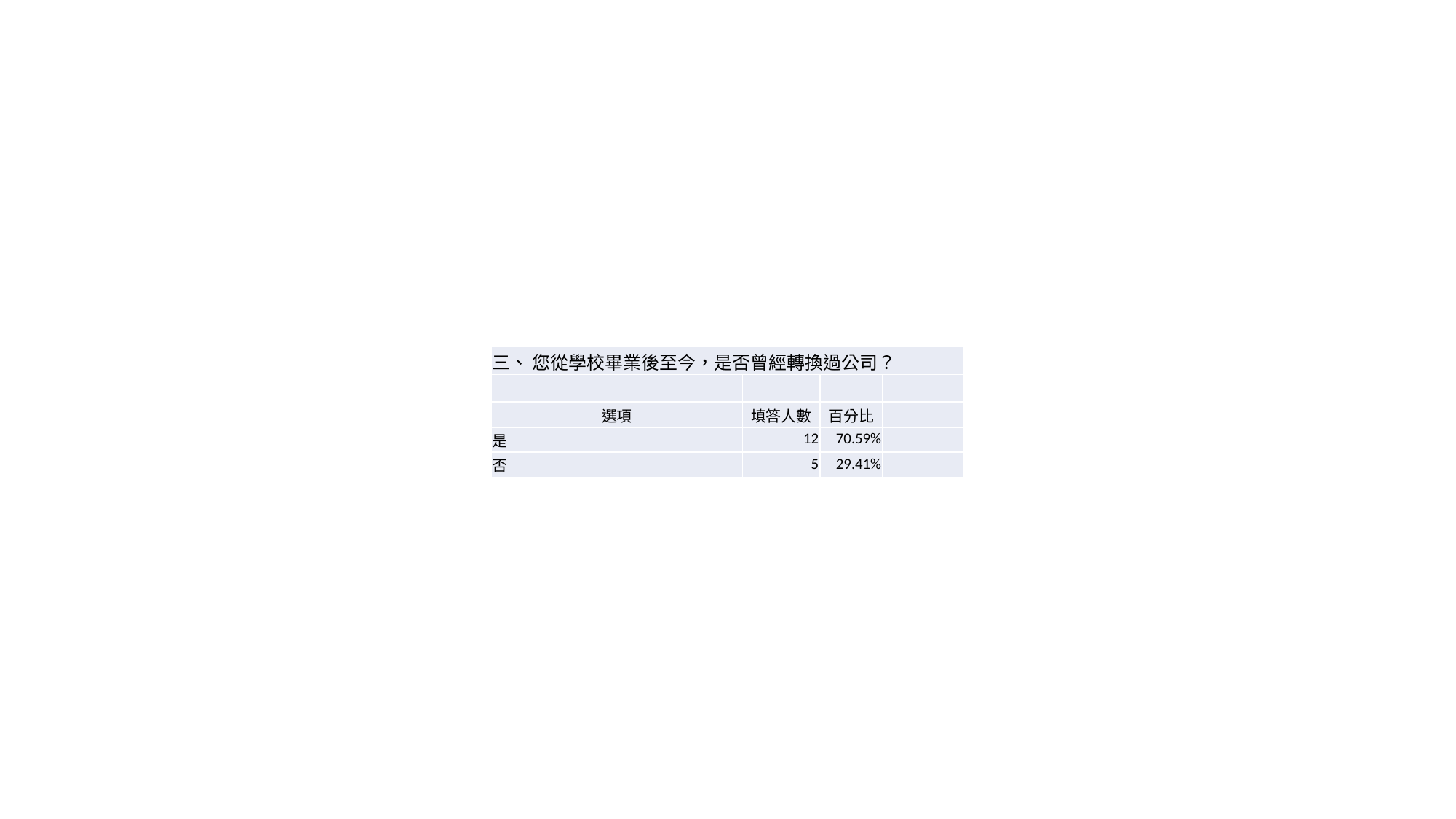

| 三、 您從學校畢業後至今，是否曾經轉換過公司？ |  |  |  |
| --- | --- | --- | --- |
|  |  |  |  |
| 選項 | 填答人數 | 百分比 |  |
| 是 | 12 | 70.59% |  |
| 否 | 5 | 29.41% |  |